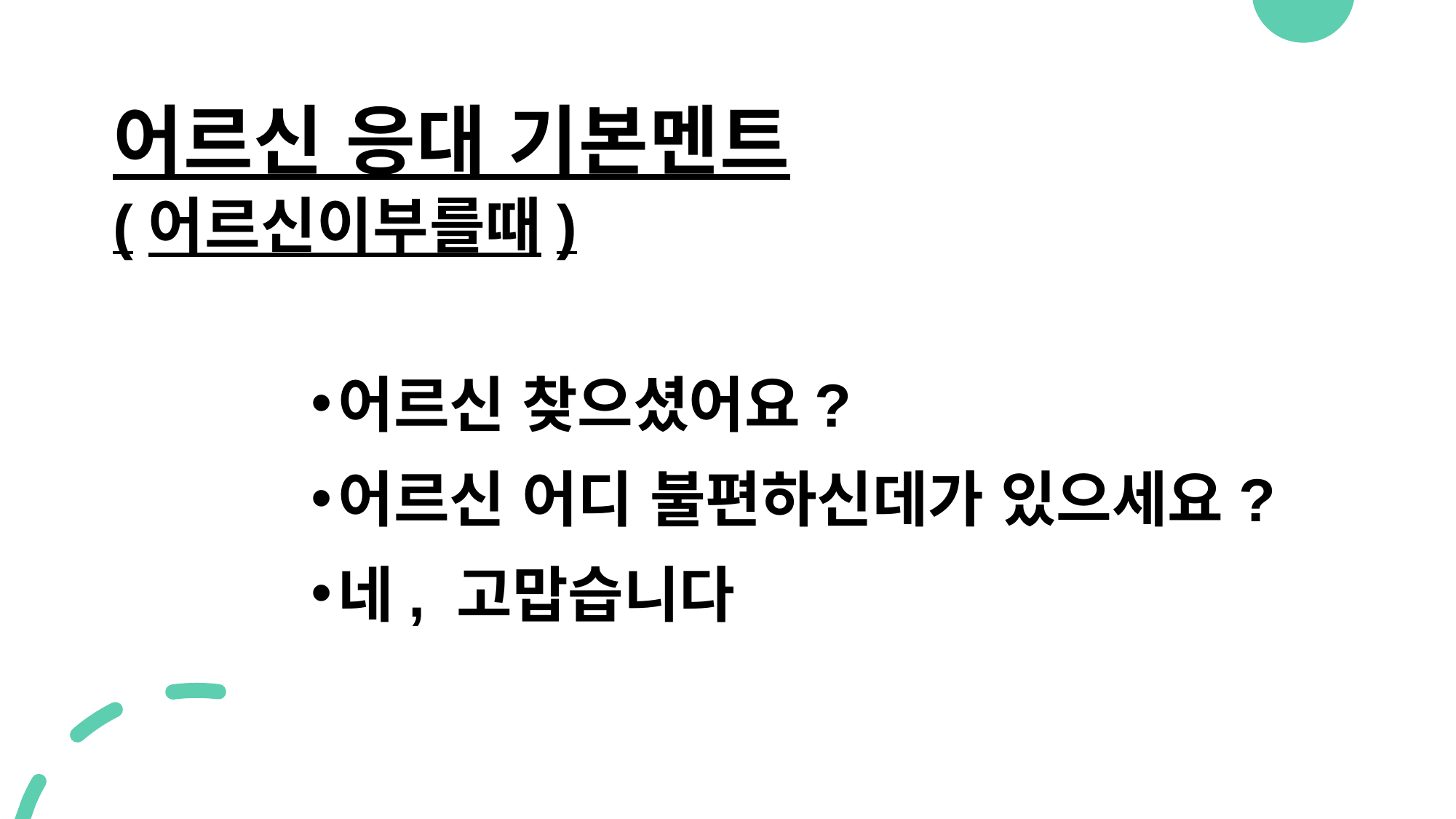

# 어르신 응대 기본멘트 (어르신이부를때)

어르신 찾으셨어요?
어르신 어디 불편하신데가 있으세요?
네, 고맙습니다